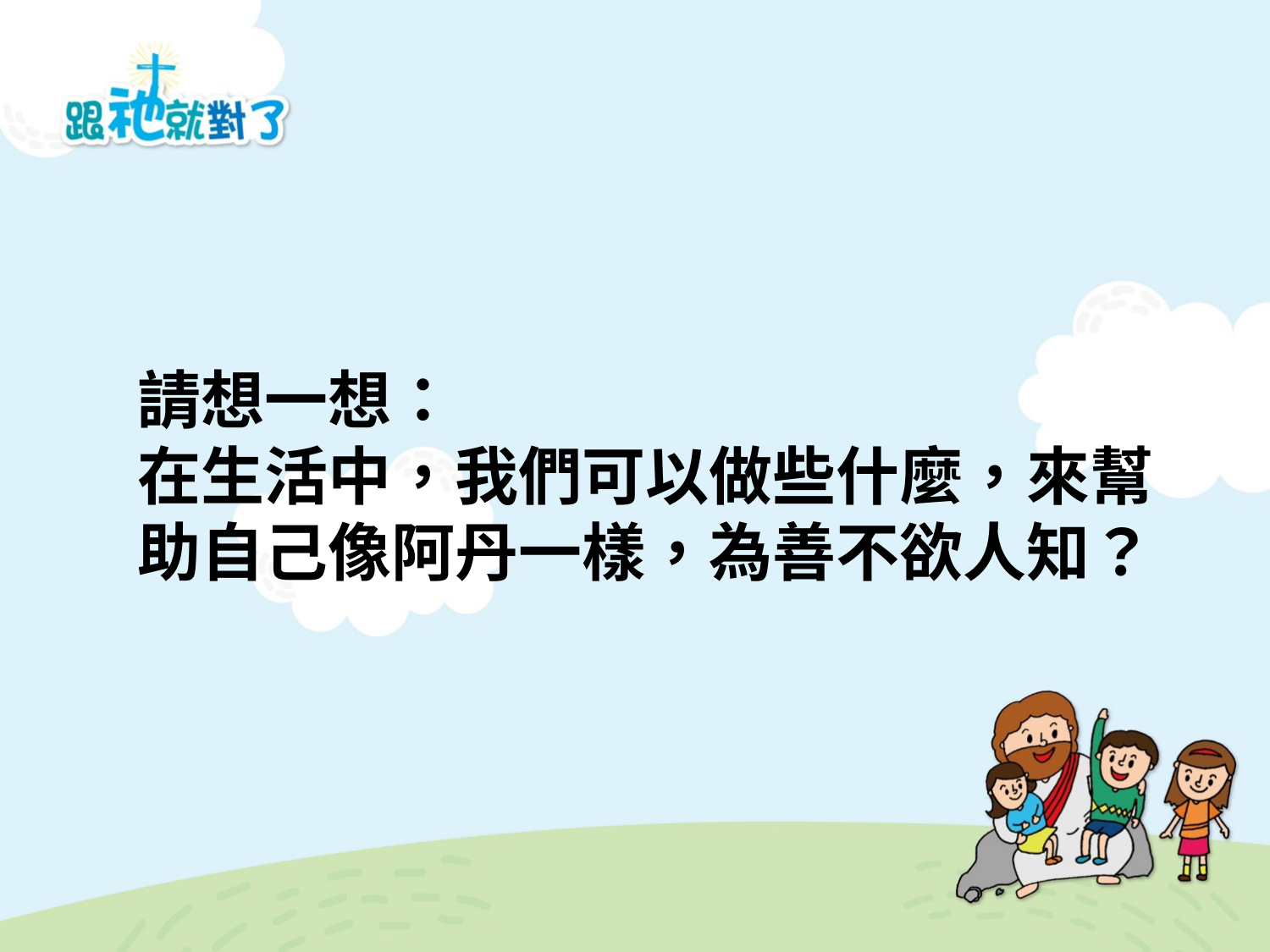

請想一想：
在生活中，我們可以做些什麼，來幫助自己像阿丹一樣，為善不欲人知？